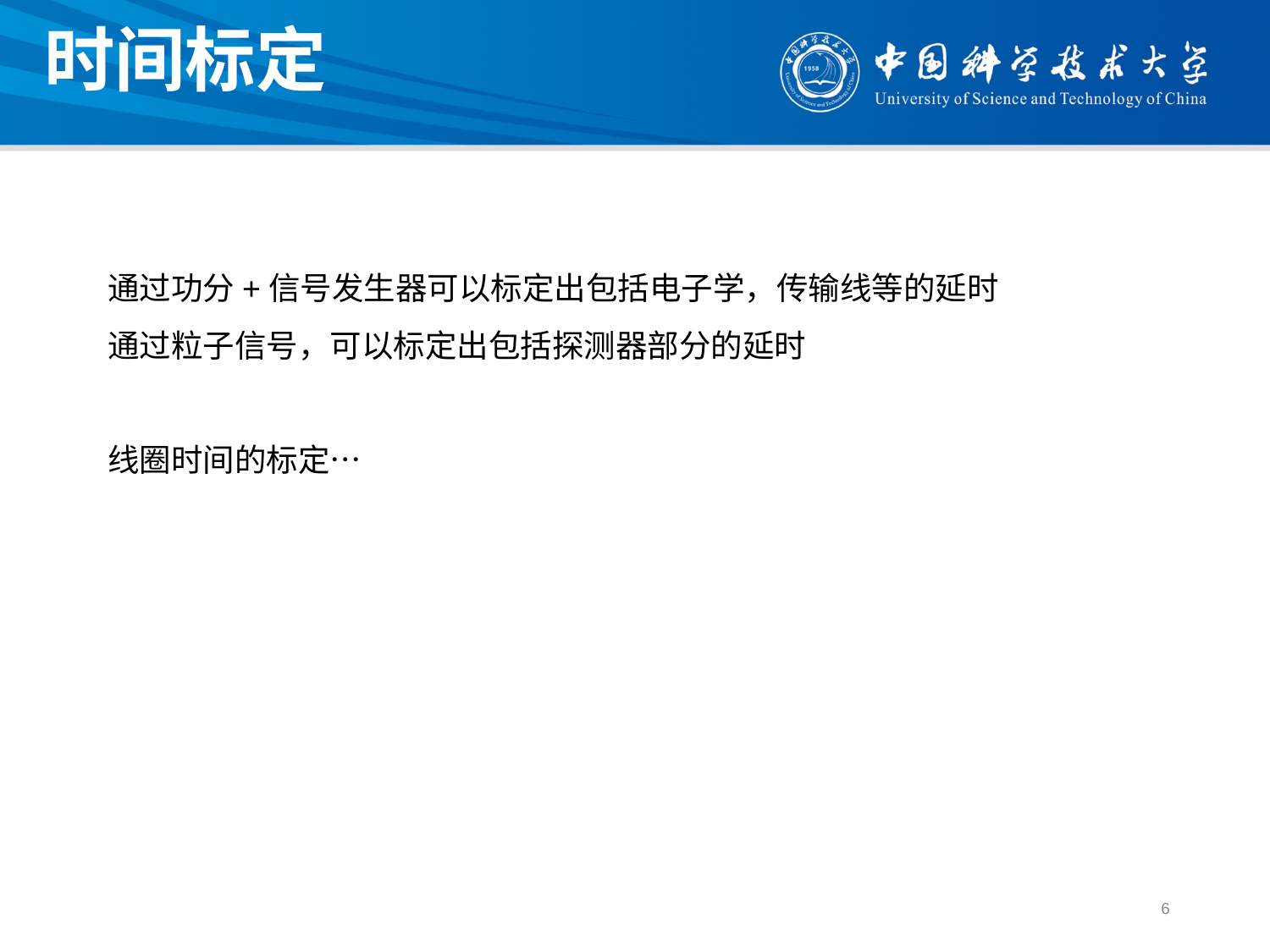

时间标定
通过功分+信号发生器可以标定出包括电子学，传输线等的延时
通过粒子信号，可以标定出包括探测器部分的延时
线圈时间的标定…
6